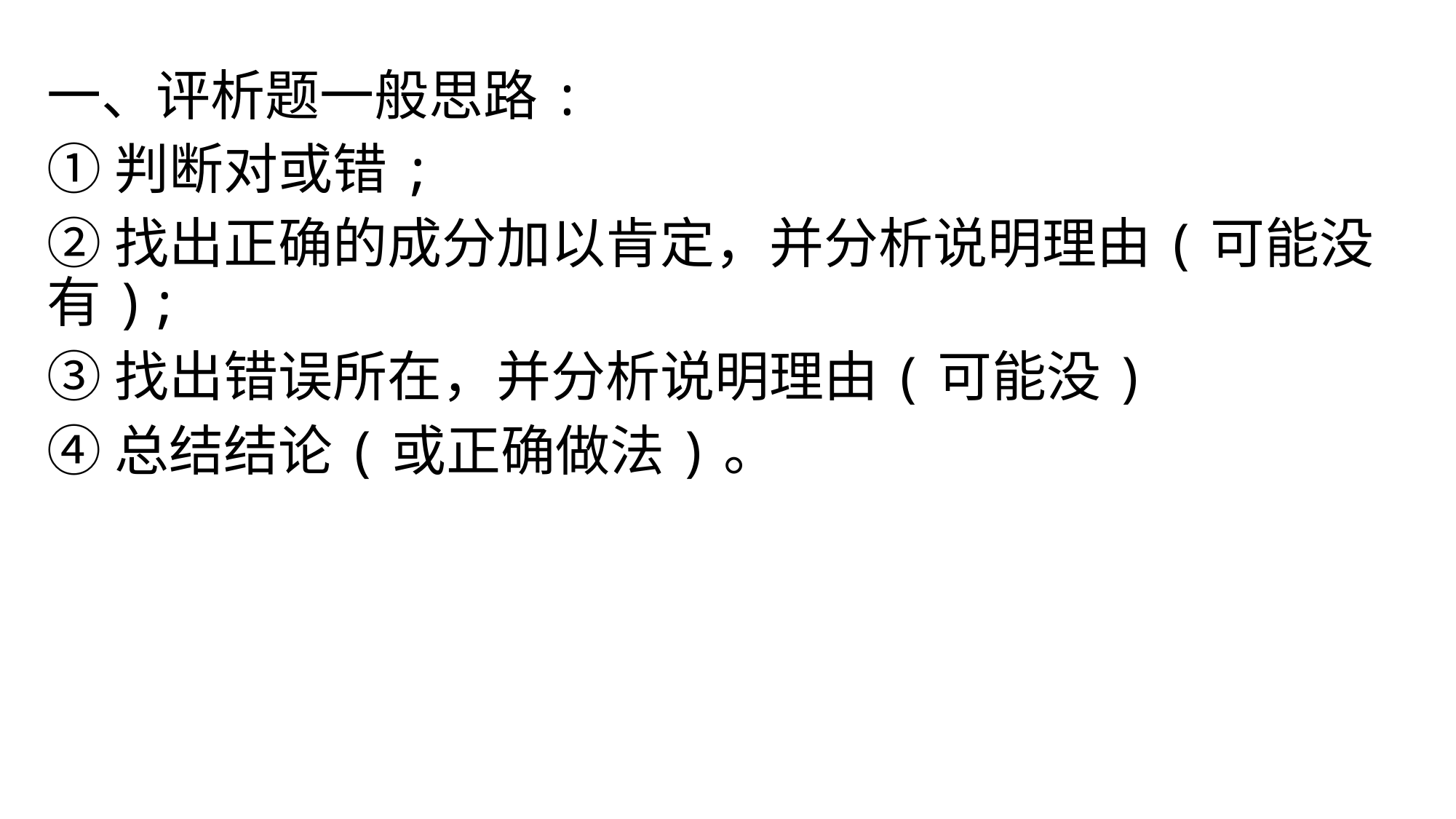

一、评析题一般思路:
①判断对或错;
②找出正确的成分加以肯定，并分析说明理由(可能没有);
③找出错误所在，并分析说明理由(可能没)
④总结结论(或正确做法)。